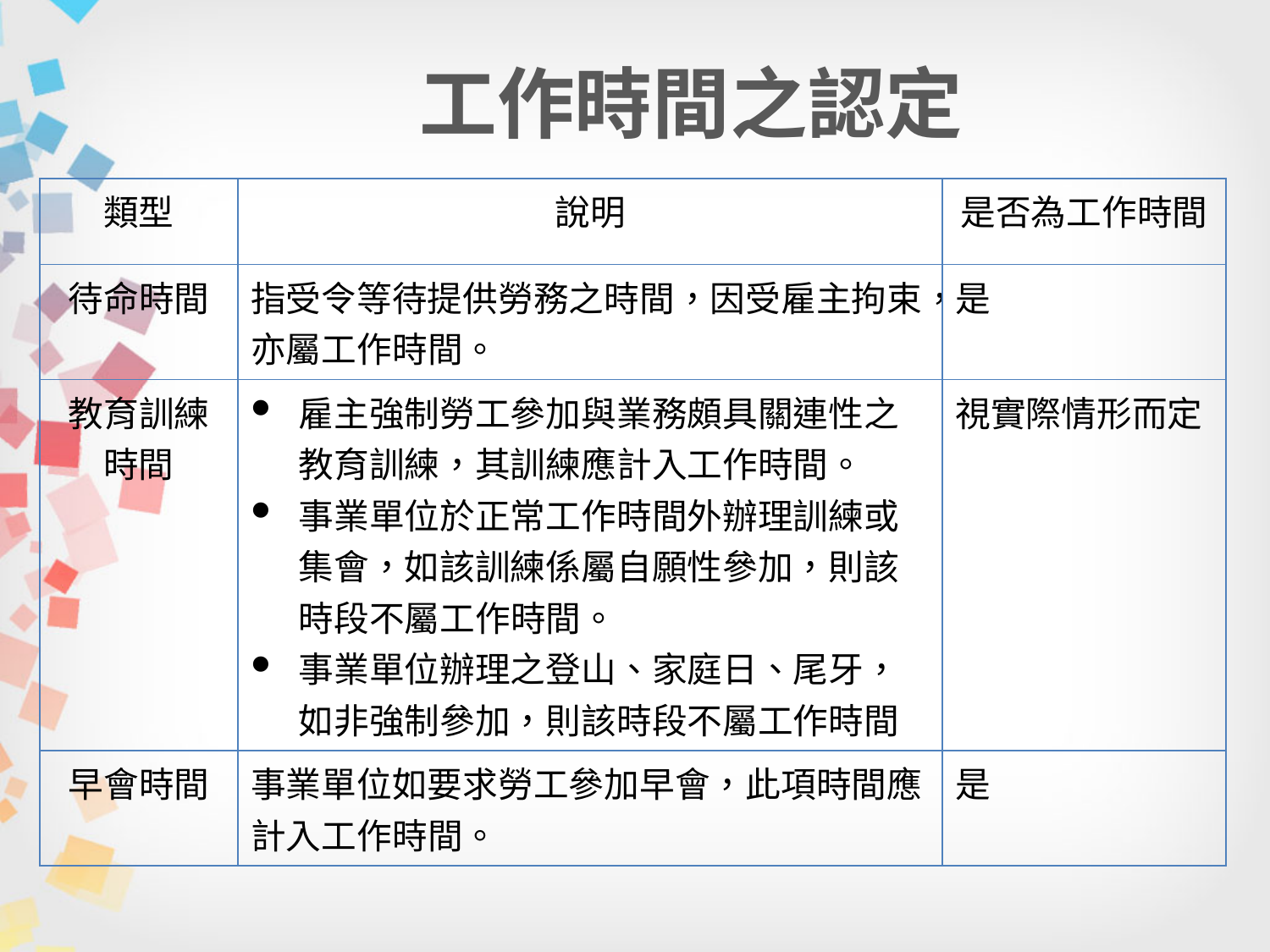

# 工作時間之認定
| 類型 | 說明 | 是否為工作時間 |
| --- | --- | --- |
| 待命時間 | 指受令等待提供勞務之時間，因受雇主拘束，亦屬工作時間。 | 是 |
| 教育訓練 時間 | 雇主強制勞工參加與業務頗具關連性之教育訓練，其訓練應計入工作時間。 事業單位於正常工作時間外辦理訓練或集會，如該訓練係屬自願性參加，則該時段不屬工作時間。 事業單位辦理之登山、家庭日、尾牙，如非強制參加，則該時段不屬工作時間 | 視實際情形而定 |
| 早會時間 | 事業單位如要求勞工參加早會，此項時間應計入工作時間。 | 是 |